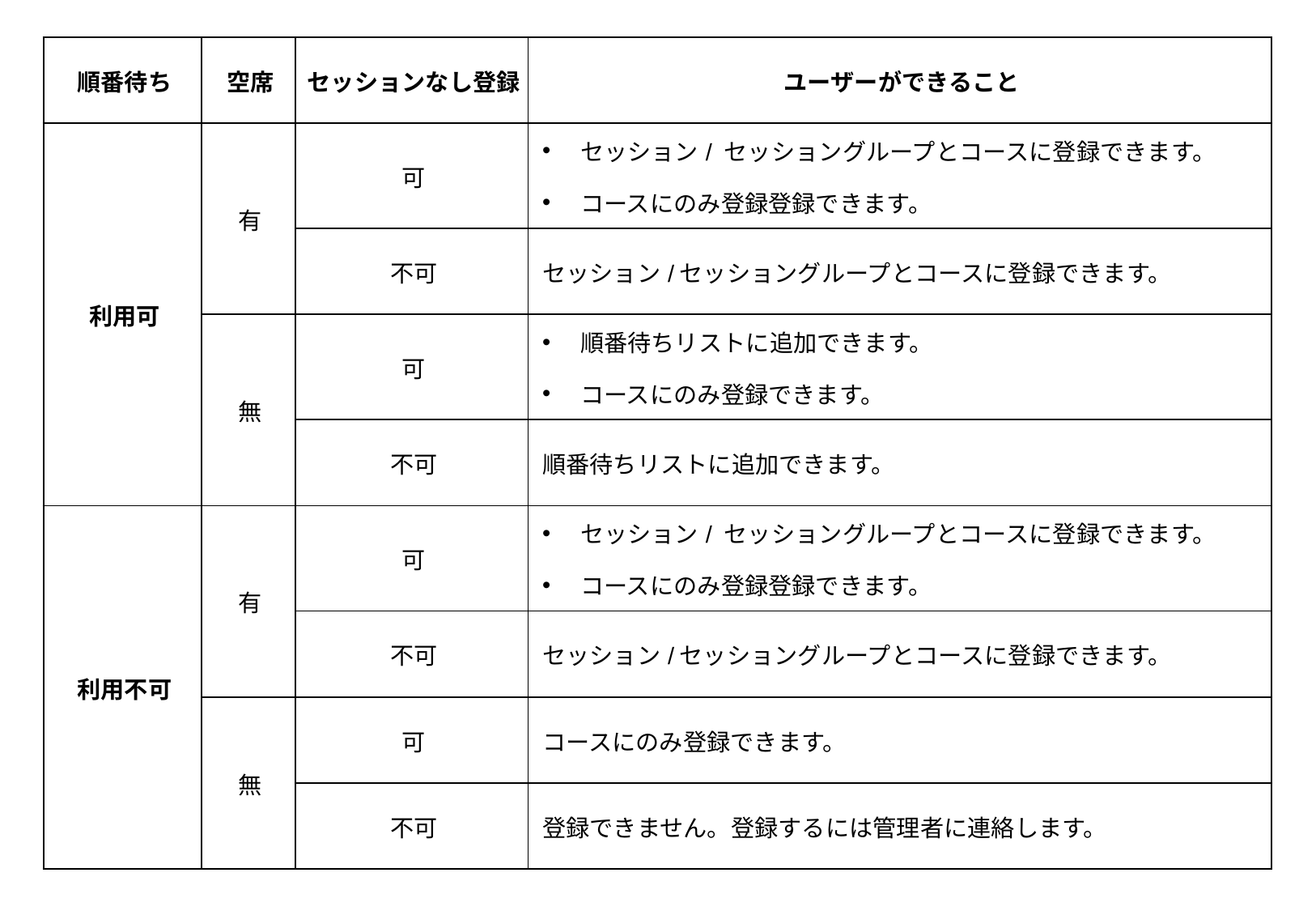

| 順番待ち | 空席 | セッションなし登録 | ユーザーができること |
| --- | --- | --- | --- |
| 利用可 | 有 | 可 | セッション/ セッショングループとコースに登録できます。 コースにのみ登録登録できます。 |
|  |  | 不可 | セッション/セッショングループとコースに登録できます。 |
|  | 無 | 可 | 順番待ちリストに追加できます。 コースにのみ登録できます。 |
|  |  | 不可 | 順番待ちリストに追加できます。 |
| 利用不可 | 有 | 可 | セッション/ セッショングループとコースに登録できます。 コースにのみ登録登録できます。 |
|  |  | 不可 | セッション/セッショングループとコースに登録できます。 |
|  | 無 | 可 | コースにのみ登録できます。 |
|  |  | 不可 | 登録できません。登録するには管理者に連絡します。 |